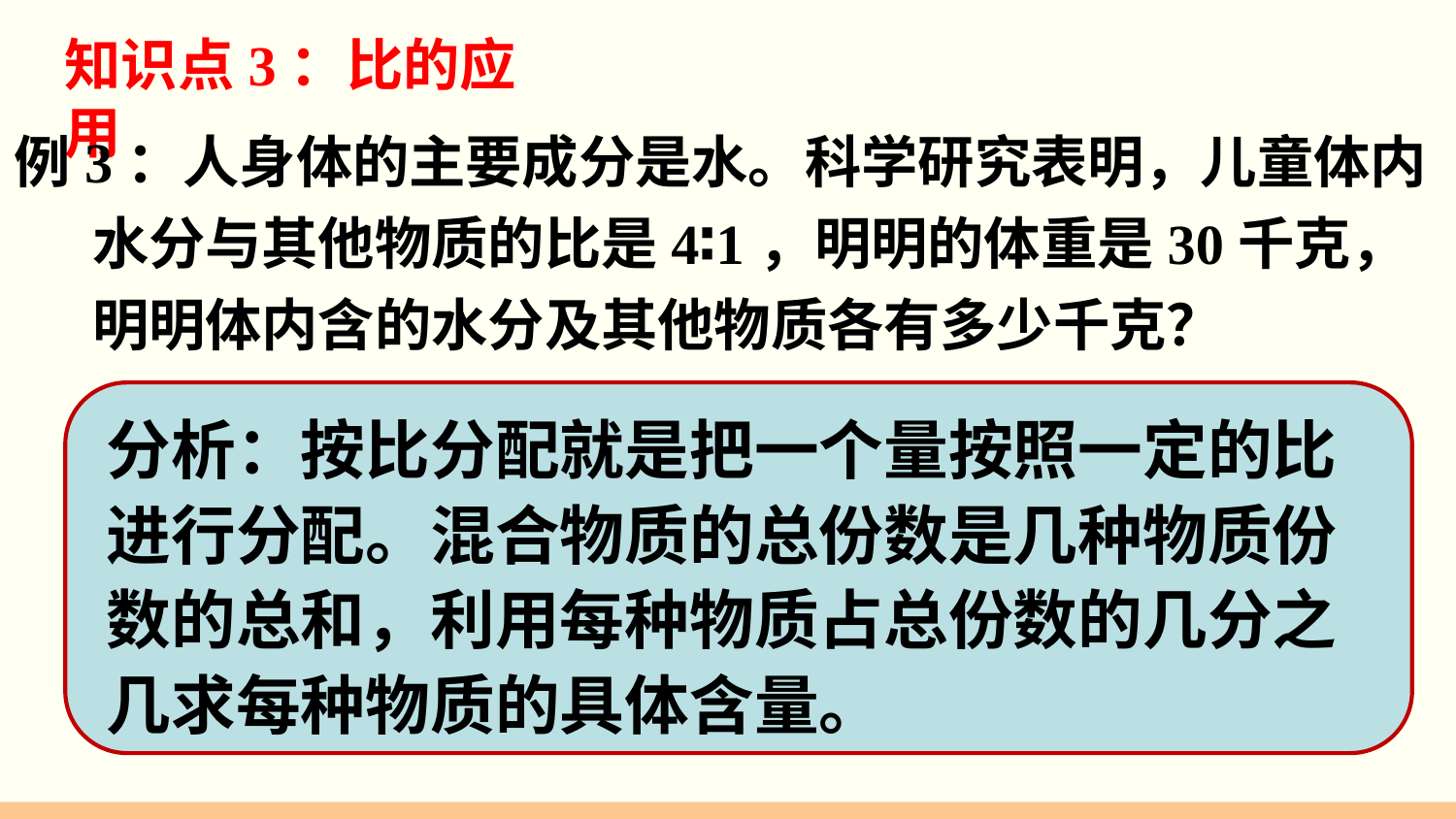

知识点3：比的应用
例3：人身体的主要成分是水。科学研究表明，儿童体内
     水分与其他物质的比是4∶1，明明的体重是30千克，
     明明体内含的水分及其他物质各有多少千克？

分析：按比分配就是把一个量按照一定的比进行分配。混合物质的总份数是几种物质份数的总和，利用每种物质占总份数的几分之几求每种物质的具体含量。